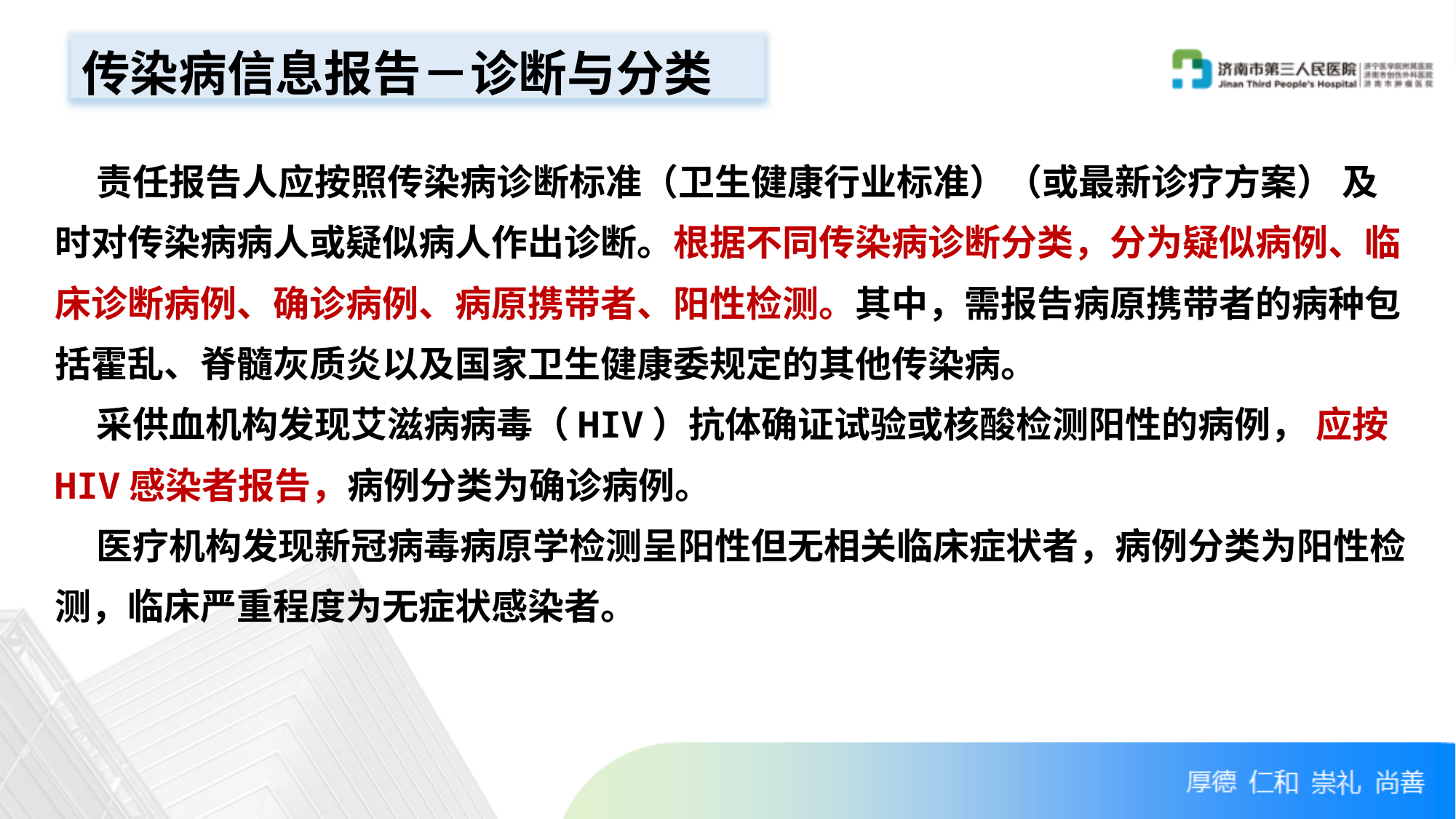

传染病信息报告－诊断与分类
    责任报告人应按照传染病诊断标准（卫生健康行业标准）（或最新诊疗方案） 及时对传染病病人或疑似病人作出诊断。根据不同传染病诊断分类，分为疑似病例、临床诊断病例、确诊病例、病原携带者、阳性检测。其中，需报告病原携带者的病种包括霍乱、脊髓灰质炎以及国家卫生健康委规定的其他传染病。
    采供血机构发现艾滋病病毒（HIV）抗体确证试验或核酸检测阳性的病例， 应按HIV感染者报告，病例分类为确诊病例。
    医疗机构发现新冠病毒病原学检测呈阳性但无相关临床症状者，病例分类为阳性检测，临床严重程度为无症状感染者。